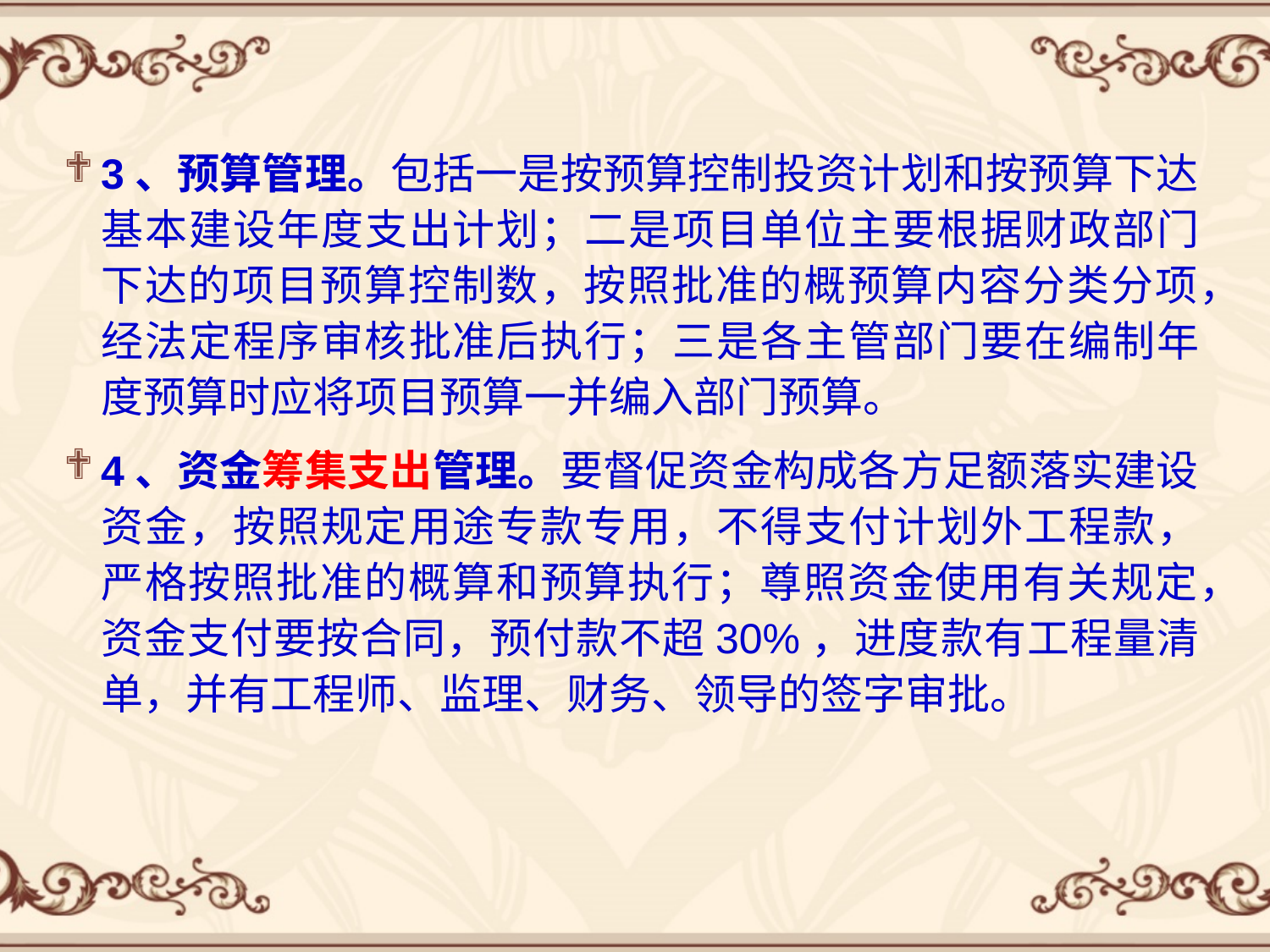

3、预算管理。包括一是按预算控制投资计划和按预算下达基本建设年度支出计划；二是项目单位主要根据财政部门下达的项目预算控制数，按照批准的概预算内容分类分项，经法定程序审核批准后执行；三是各主管部门要在编制年度预算时应将项目预算一并编入部门预算。
4、资金筹集支出管理。要督促资金构成各方足额落实建设资金，按照规定用途专款专用，不得支付计划外工程款，严格按照批准的概算和预算执行；尊照资金使用有关规定，资金支付要按合同，预付款不超30%，进度款有工程量清单，并有工程师、监理、财务、领导的签字审批。